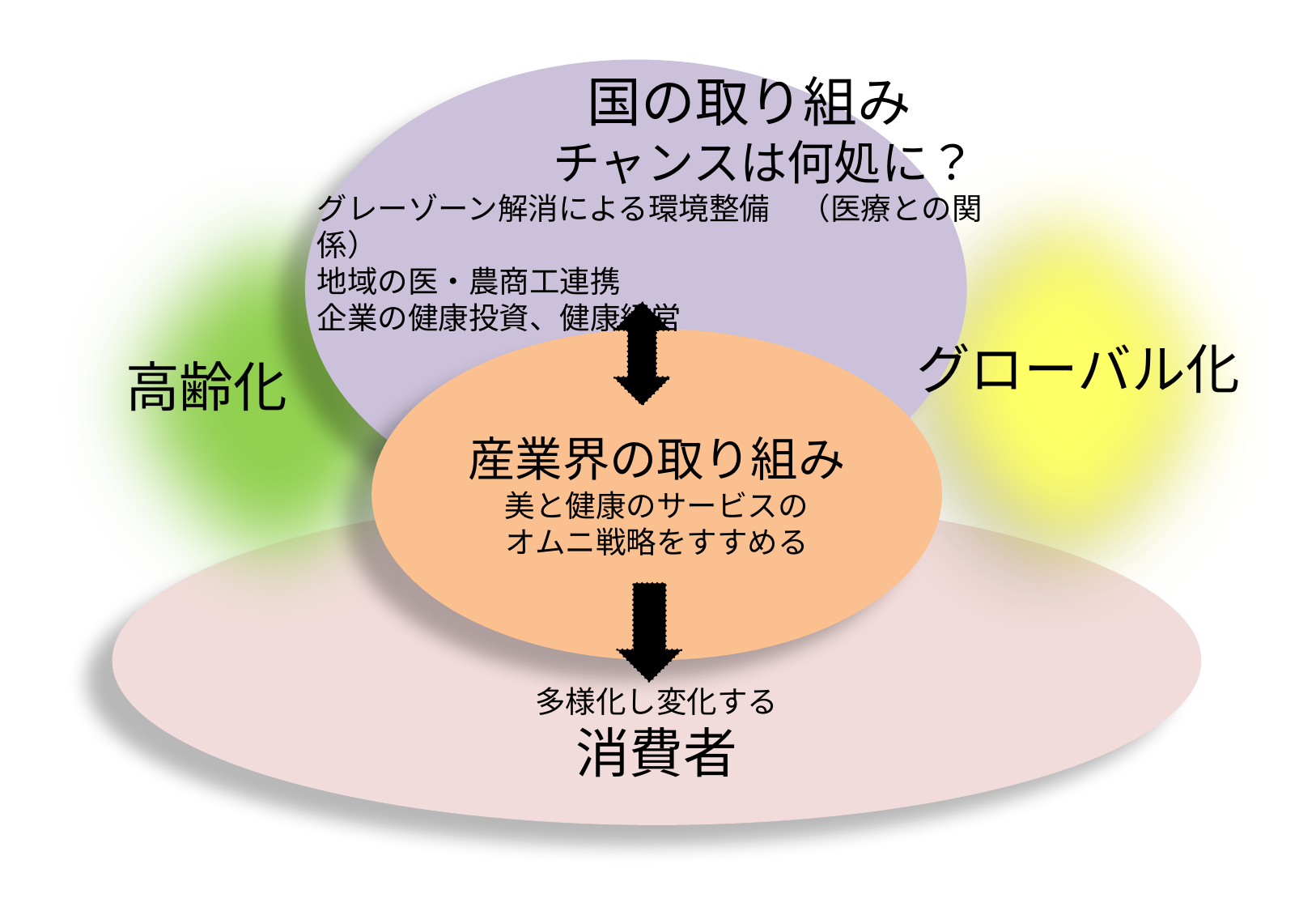

国の取り組み
　　　　　チャンスは何処に？
グレーゾーン解消による環境整備　（医療との関係）
地域の医・農商工連携
企業の健康投資、健康経営

グローバル化
産業界の取り組み
美と健康のサービスの
オムニ戦略をすすめる
高齢化

多様化し変化する
消費者